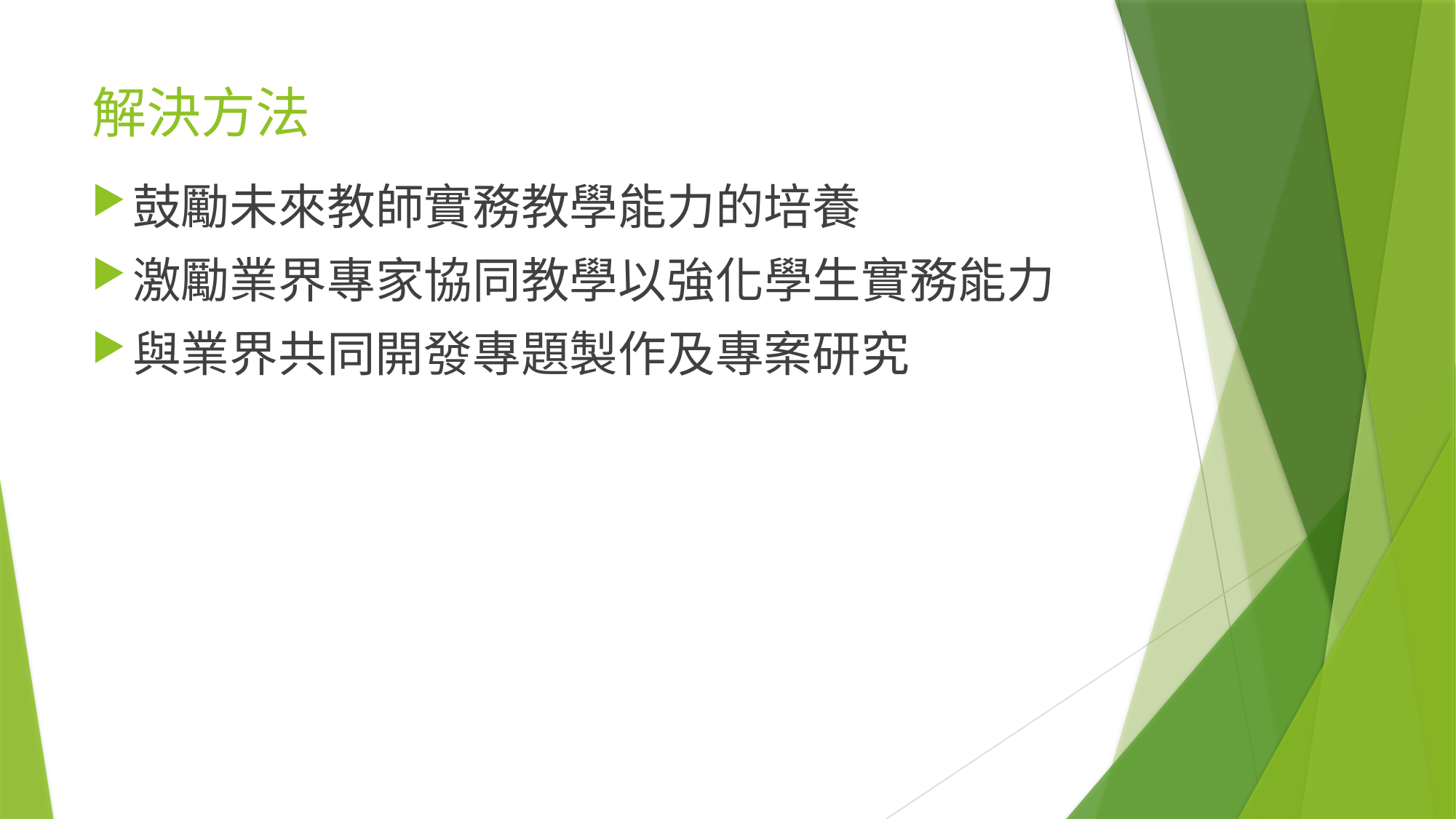

# 解決方法
鼓勵未來教師實務教學能力的培養
激勵業界專家協同教學以強化學生實務能力
與業界共同開發專題製作及專案研究